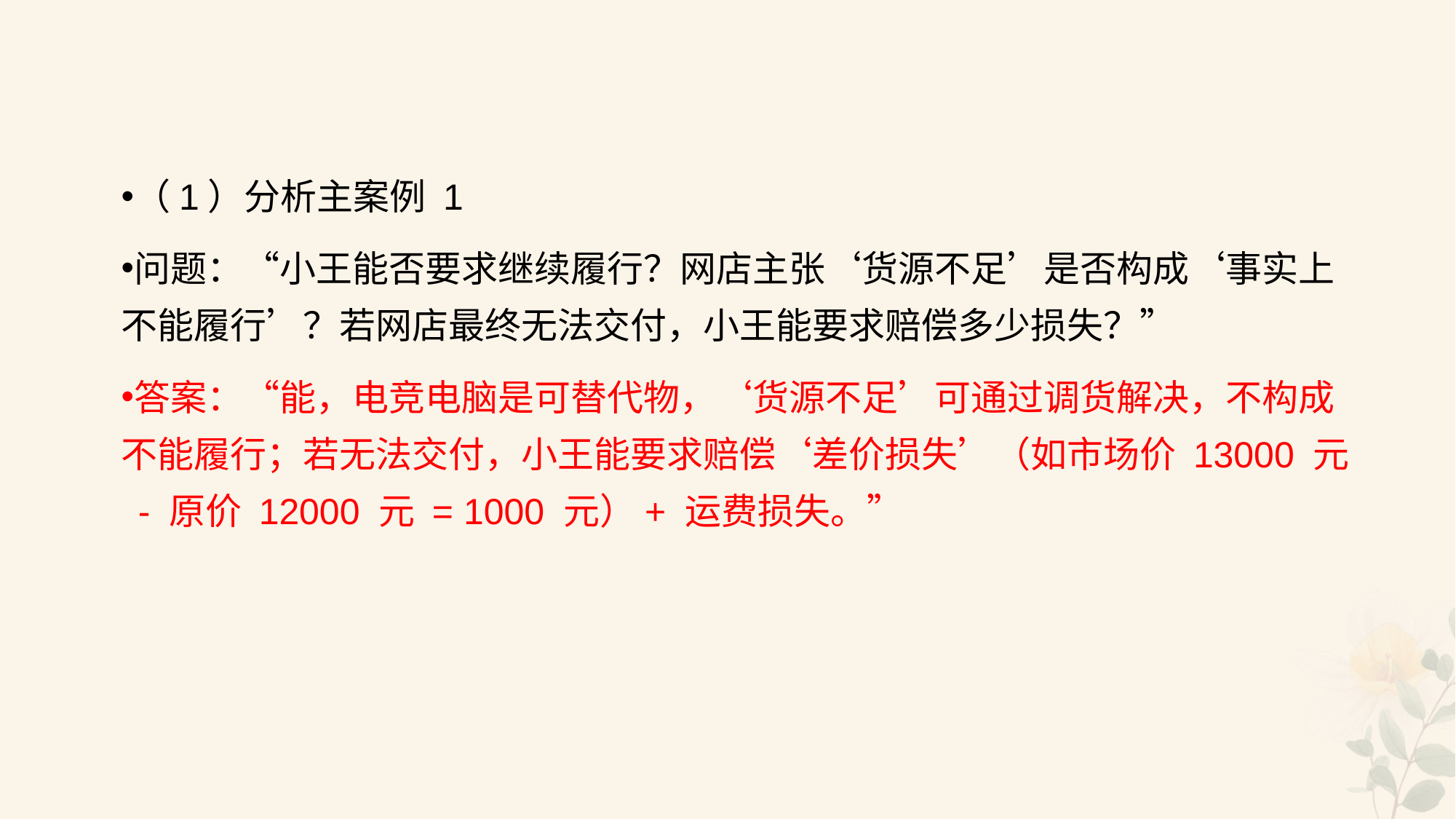

#
（1）分析主案例 1
问题：“小王能否要求继续履行？网店主张‘货源不足’是否构成‘事实上不能履行’？若网店最终无法交付，小王能要求赔偿多少损失？”
答案：“能，电竞电脑是可替代物，‘货源不足’可通过调货解决，不构成不能履行；若无法交付，小王能要求赔偿‘差价损失’（如市场价 13000 元 - 原价 12000 元 = 1000 元）+ 运费损失。”